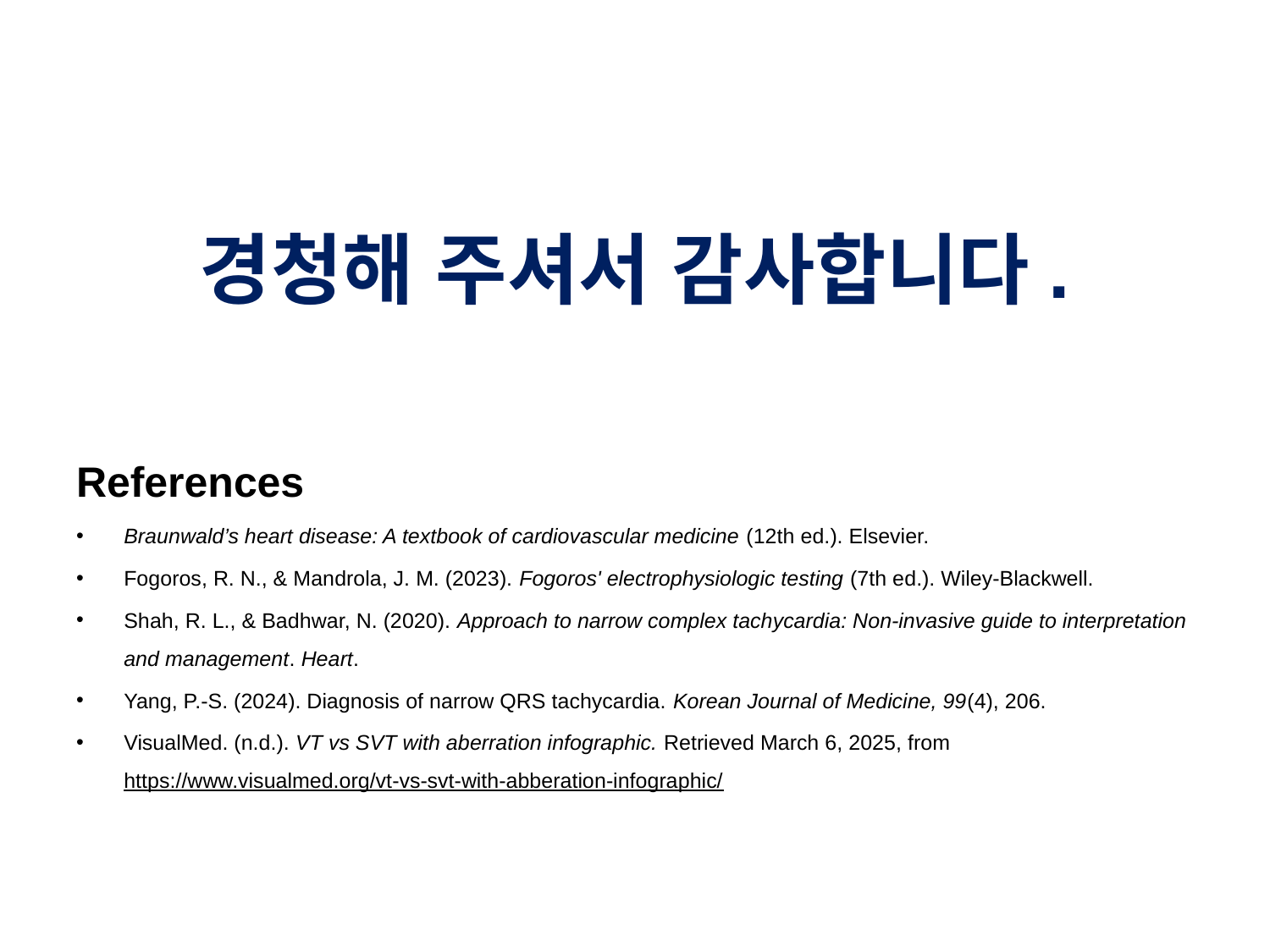

# 경청해 주셔서 감사합니다.
References
Braunwald’s heart disease: A textbook of cardiovascular medicine (12th ed.). Elsevier.
Fogoros, R. N., & Mandrola, J. M. (2023). Fogoros' electrophysiologic testing (7th ed.). Wiley-Blackwell.
Shah, R. L., & Badhwar, N. (2020). Approach to narrow complex tachycardia: Non-invasive guide to interpretation and management. Heart.
Yang, P.-S. (2024). Diagnosis of narrow QRS tachycardia. Korean Journal of Medicine, 99(4), 206.
VisualMed. (n.d.). VT vs SVT with aberration infographic. Retrieved March 6, 2025, from https://www.visualmed.org/vt-vs-svt-with-abberation-infographic/